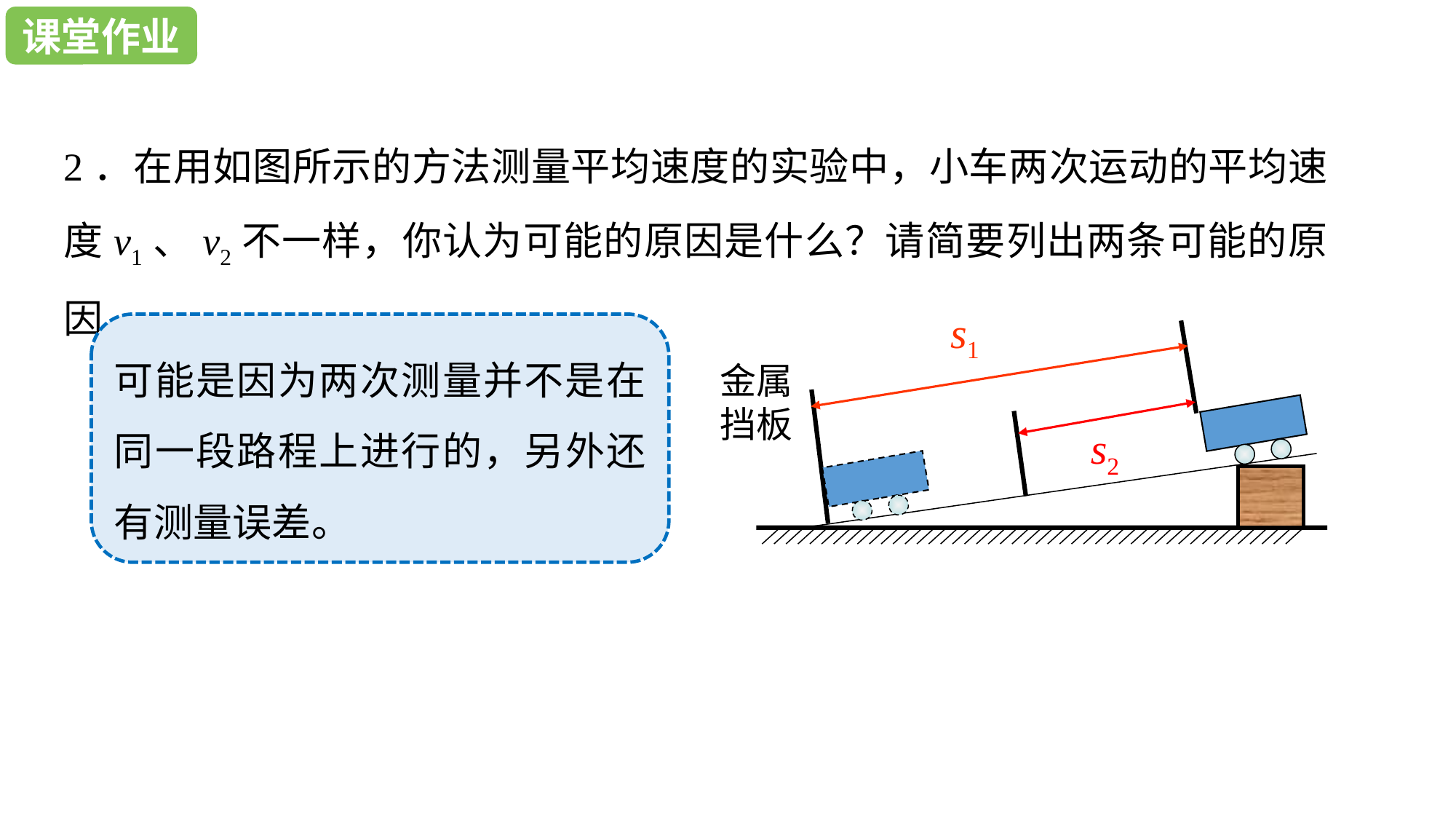

课堂作业
课堂作业
2．在用如图所示的方法测量平均速度的实验中，小车两次运动的平均速度v1、v2不一样，你认为可能的原因是什么？请简要列出两条可能的原因。
s1
金属挡板

可能是因为两次测量并不是在同一段路程上进行的，另外还有测量误差。
s2